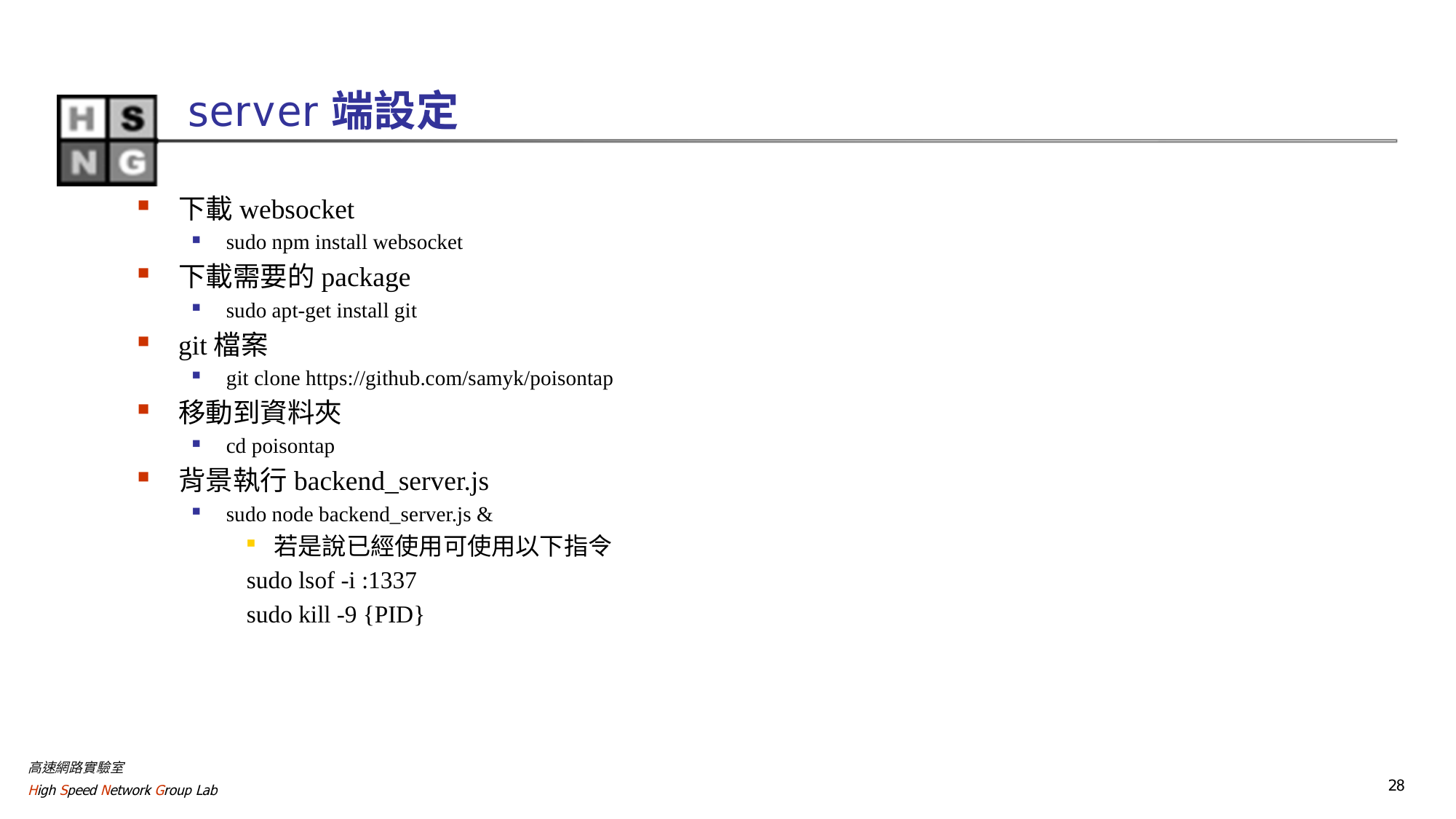

# server端設定
下載websocket
sudo npm install websocket
下載需要的package
sudo apt-get install git
git檔案
git clone https://github.com/samyk/poisontap
移動到資料夾
cd poisontap
背景執行backend_server.js
sudo node backend_server.js &
若是說已經使用可使用以下指令
sudo lsof -i :1337
sudo kill -9 {PID}